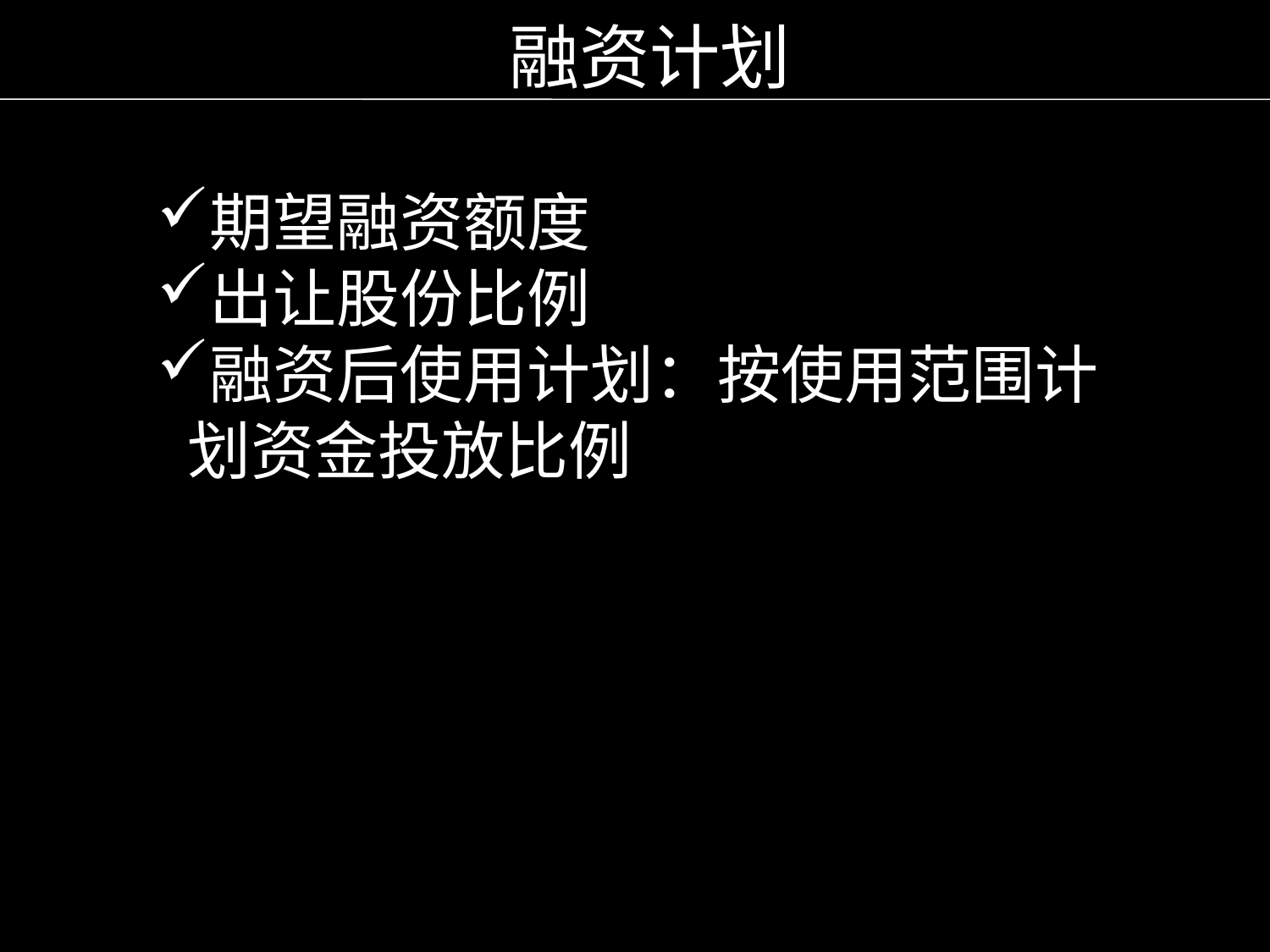

融资计划
期望融资额度
出让股份比例
融资后使用计划：按使用范围计划资金投放比例